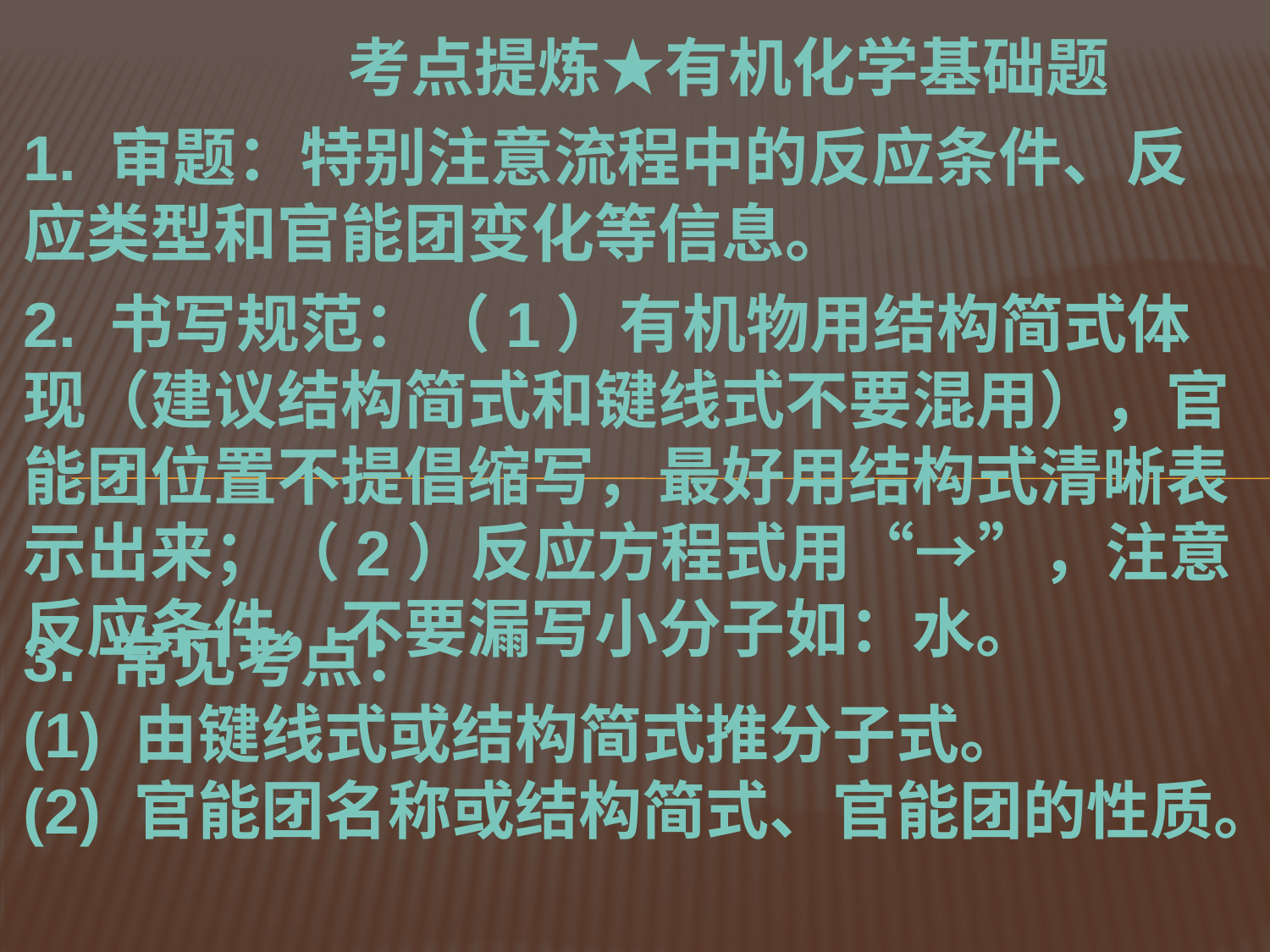

考点提炼★有机化学基础题
1. 审题：特别注意流程中的反应条件、反应类型和官能团变化等信息。
2. 书写规范：（1）有机物用结构简式体现（建议结构简式和键线式不要混用），官能团位置不提倡缩写，最好用结构式清晰表示出来；（2）反应方程式用“→”，注意反应条件，不要漏写小分子如：水。
3. 常见考点：
(1) 由键线式或结构简式推分子式。
(2) 官能团名称或结构简式、官能团的性质。